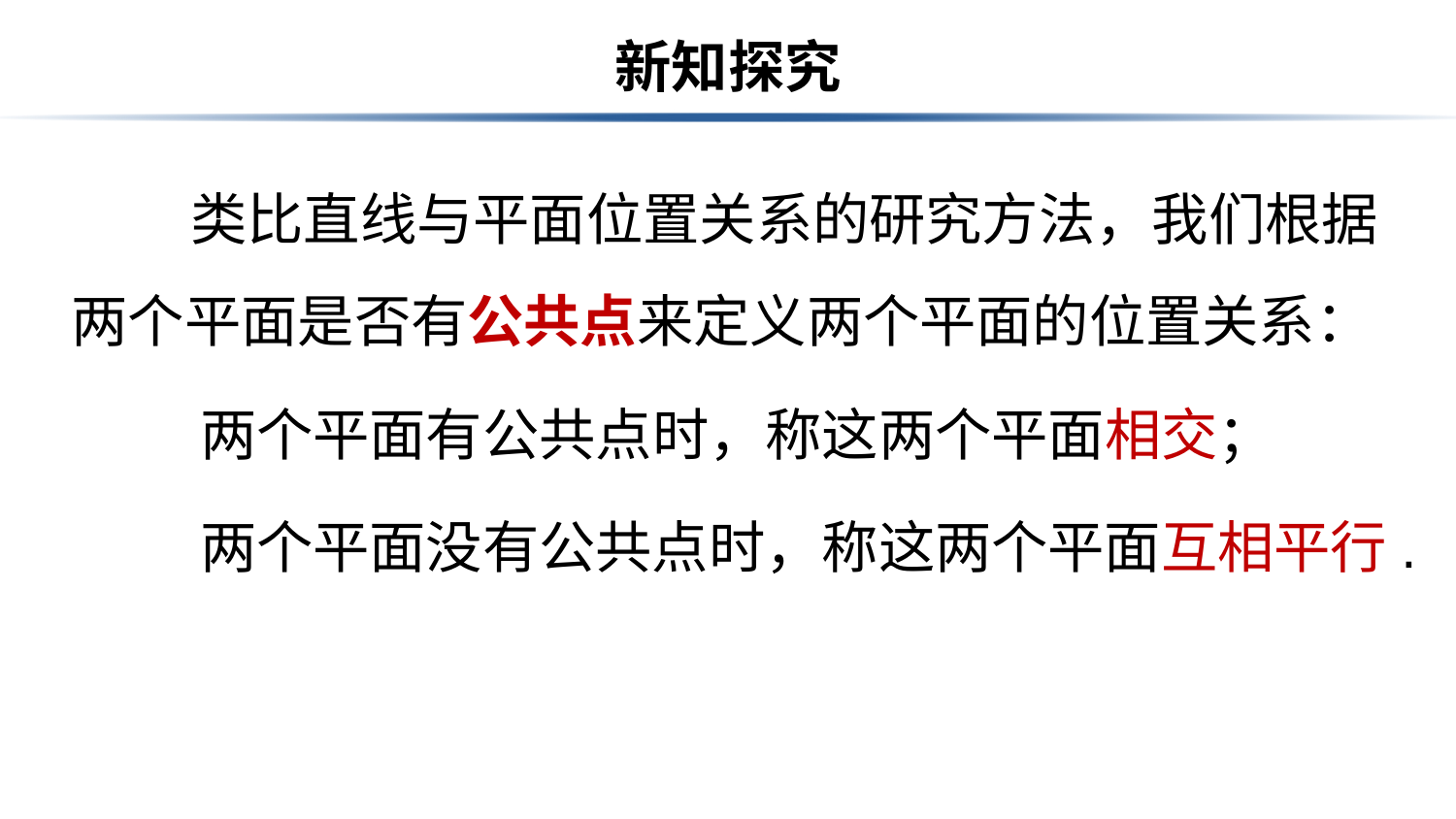

# 新知探究
     类比直线与平面位置关系的研究方法，我们根据两个平面是否有公共点来定义两个平面的位置关系：
两个平面有公共点时，称这两个平面相交；
两个平面没有公共点时，称这两个平面互相平行.